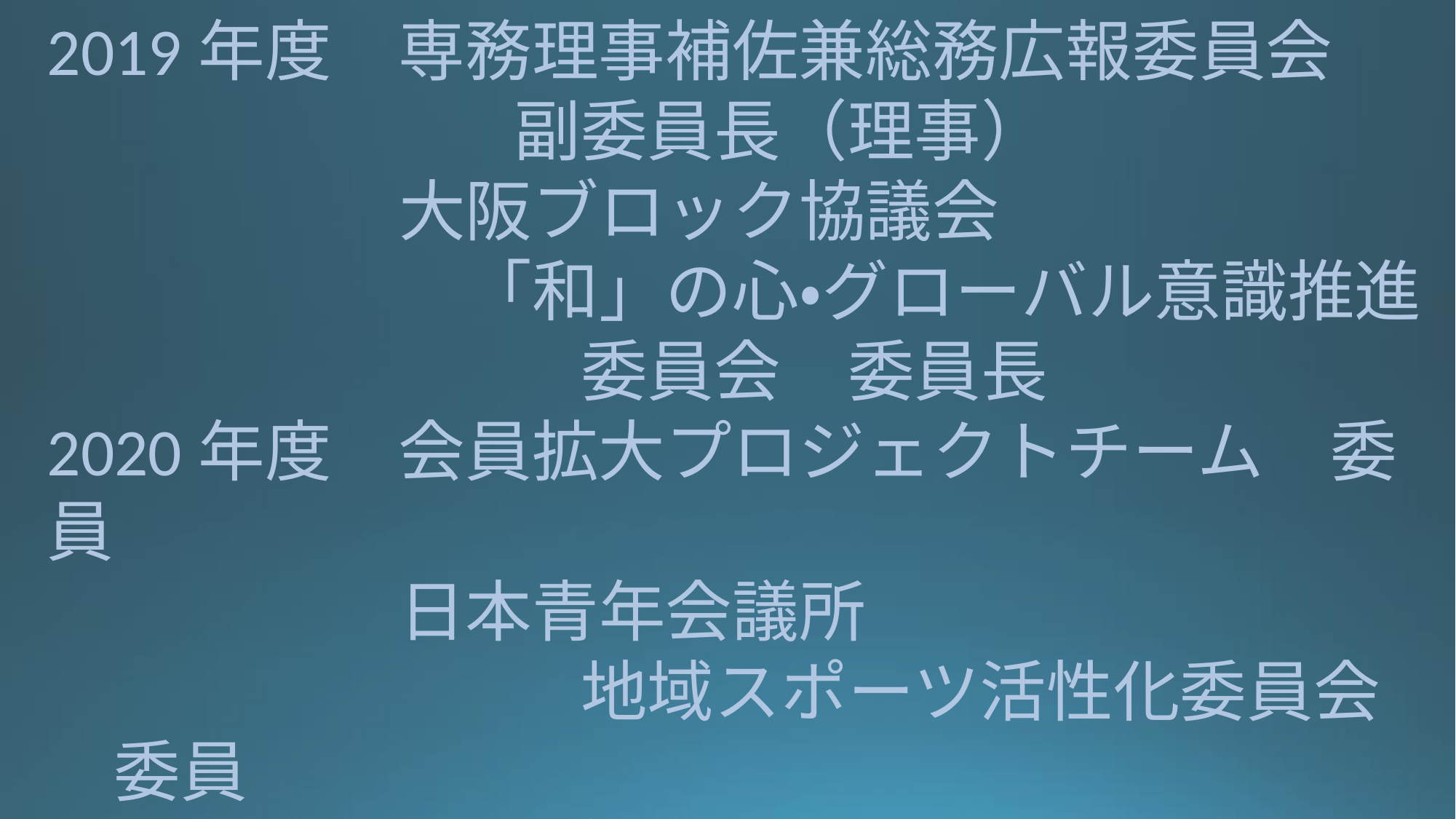

2019年度　専務理事補佐兼総務広報委員会　
　　　　　　　副委員長（理事）
		　　大阪ブロック協議会
		　　　「和」の心・グローバル意識推進
　　　　　　　　委員会　委員長
2020年度　会員拡大プロジェクトチーム　委員
		　　日本青年会議所
　　　　　　　　地域スポーツ活性化委員会　委員
		　　大阪ブロック協議会
　　　　　　　　泉州地域担当副運営専務